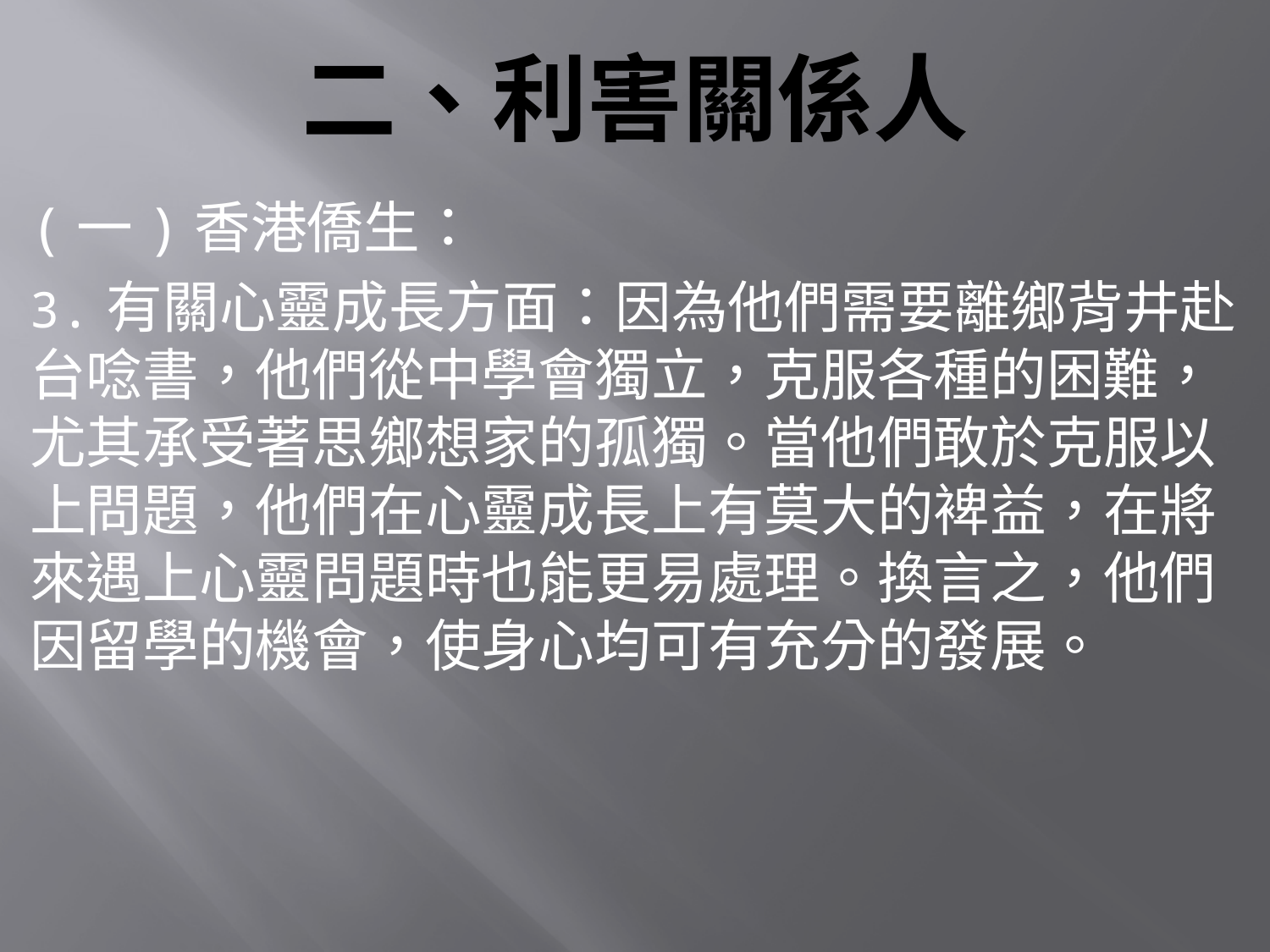

# 二、利害關係人
(一)香港僑生：
3.有關心靈成長方面：因為他們需要離鄉背井赴台唸書，他們從中學會獨立，克服各種的困難，尤其承受著思鄉想家的孤獨。當他們敢於克服以上問題，他們在心靈成長上有莫大的裨益，在將來遇上心靈問題時也能更易處理。換言之，他們因留學的機會，使身心均可有充分的發展。